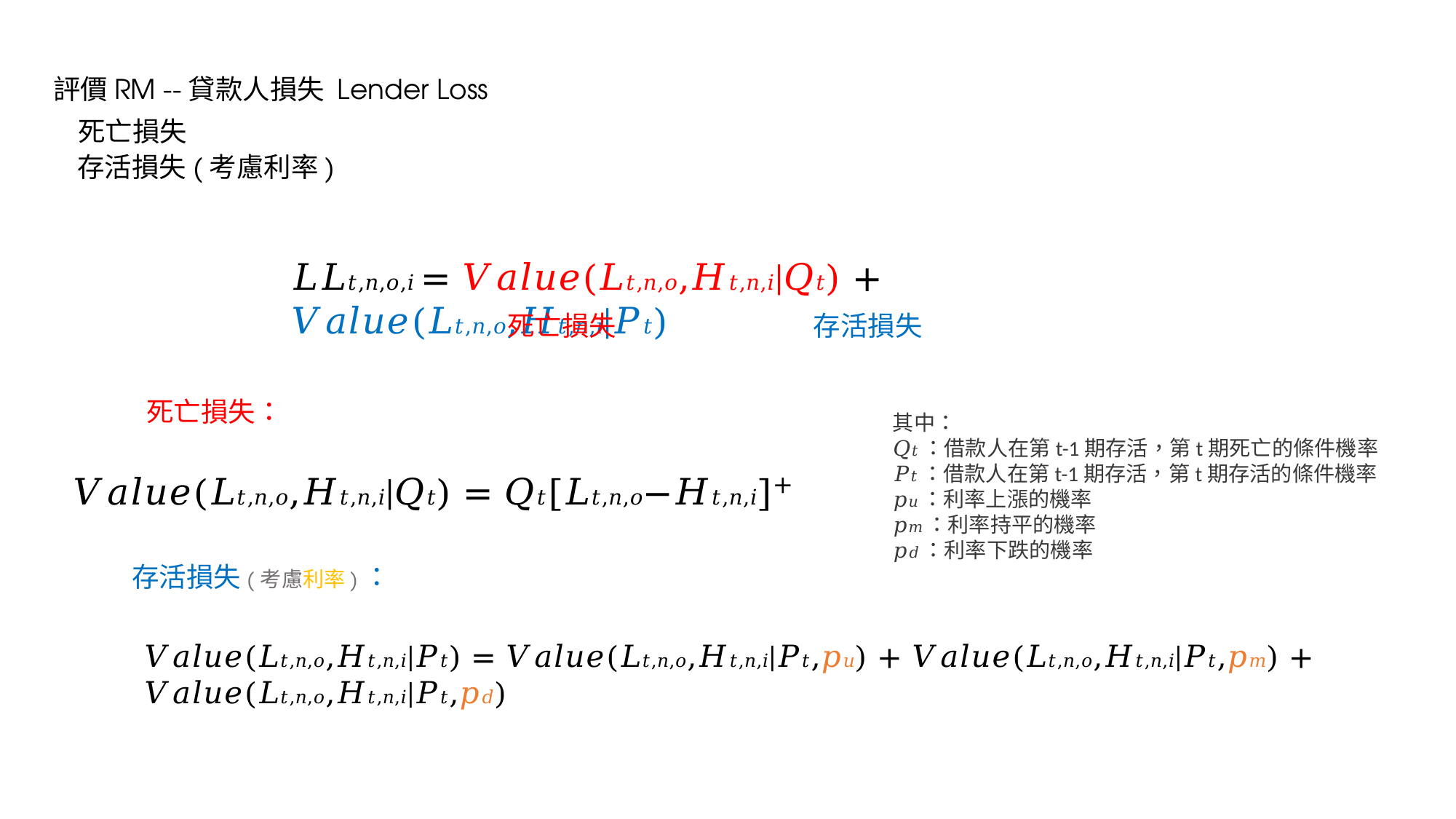

評價RM --貸款人損失 Lender Loss
死亡損失
存活損失(考慮利率)
𝐿𝐿𝑡,𝑛,𝑜,𝑖 = 𝑉𝑎𝑙𝑢𝑒(𝐿𝑡,𝑛,𝑜,𝐻𝑡,𝑛,𝑖|𝑄𝑡) + 𝑉𝑎𝑙𝑢𝑒(𝐿𝑡,𝑛,𝑜,𝐻𝑡,𝑛,𝑖|𝑃𝑡)
死亡損失
存活損失
死亡損失：
其中：
𝑄𝑡：借款人在第t-1期存活，第t期死亡的條件機率
𝑃𝑡：借款人在第t-1期存活，第t期存活的條件機率
𝑝𝑢：利率上漲的機率
𝑝𝑚：利率持平的機率
𝑝𝑑：利率下跌的機率
𝑉𝑎𝑙𝑢𝑒(𝐿𝑡,𝑛,𝑜,𝐻𝑡,𝑛,𝑖|𝑄𝑡) = 𝑄𝑡[𝐿𝑡,𝑛,𝑜−𝐻𝑡,𝑛,𝑖]+
存活損失(考慮利率)：
𝑉𝑎𝑙𝑢𝑒(𝐿𝑡,𝑛,𝑜,𝐻𝑡,𝑛,𝑖|𝑃𝑡) = 𝑉𝑎𝑙𝑢𝑒(𝐿𝑡,𝑛,𝑜,𝐻𝑡,𝑛,𝑖|𝑃𝑡,𝑝𝑢) + 𝑉𝑎𝑙𝑢𝑒(𝐿𝑡,𝑛,𝑜,𝐻𝑡,𝑛,𝑖|𝑃𝑡,𝑝𝑚) + 𝑉𝑎𝑙𝑢𝑒(𝐿𝑡,𝑛,𝑜,𝐻𝑡,𝑛,𝑖|𝑃𝑡,𝑝𝑑)